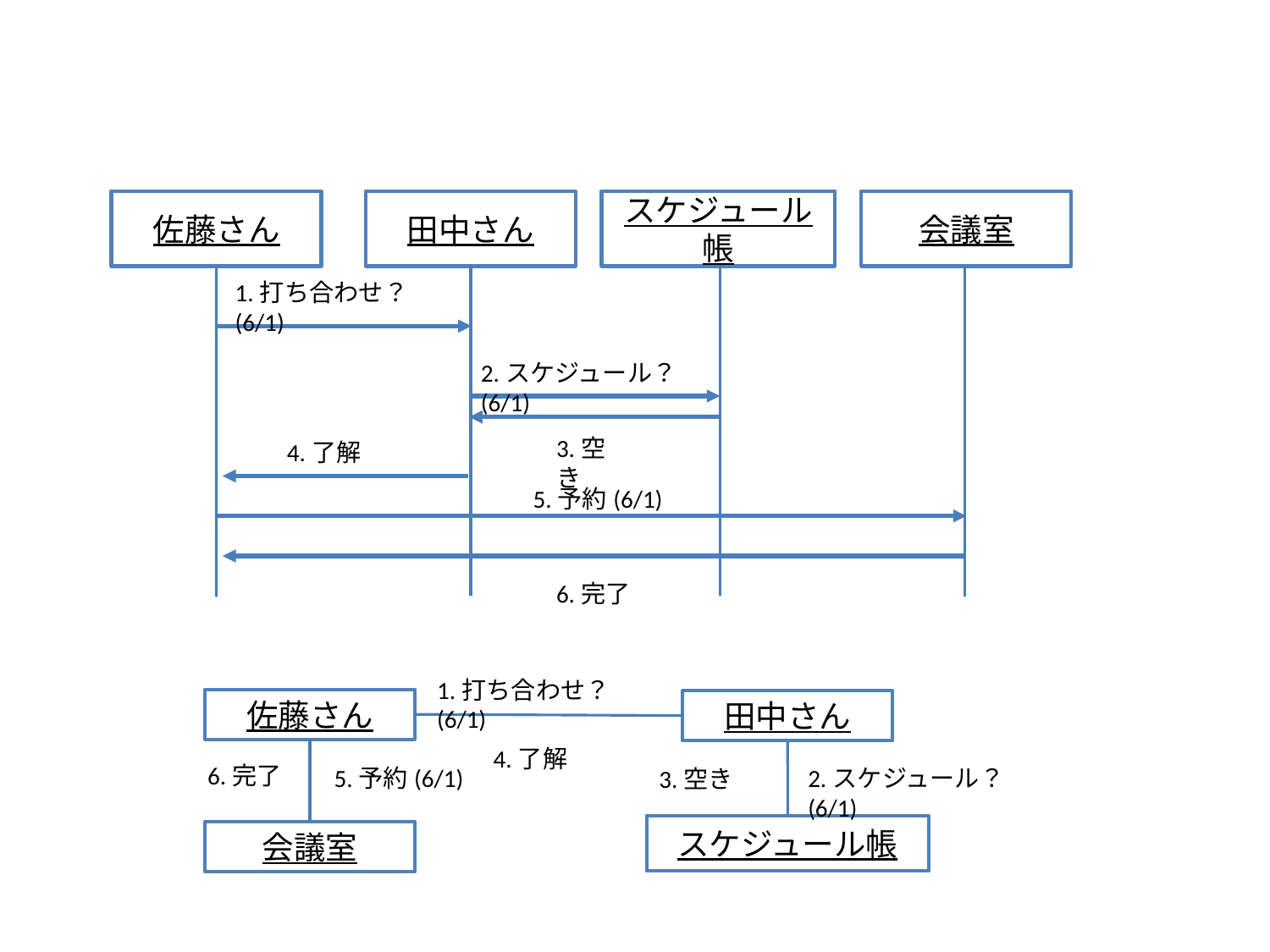

佐藤さん
田中さん
スケジュール帳
会議室
1.打ち合わせ？(6/1)
2.スケジュール？(6/1)
3.空き
4.了解
5.予約(6/1)
6.完了
1.打ち合わせ？(6/1)
佐藤さん
田中さん
4.了解
6.完了
5.予約(6/1)
2.スケジュール？(6/1)
3.空き
スケジュール帳
会議室